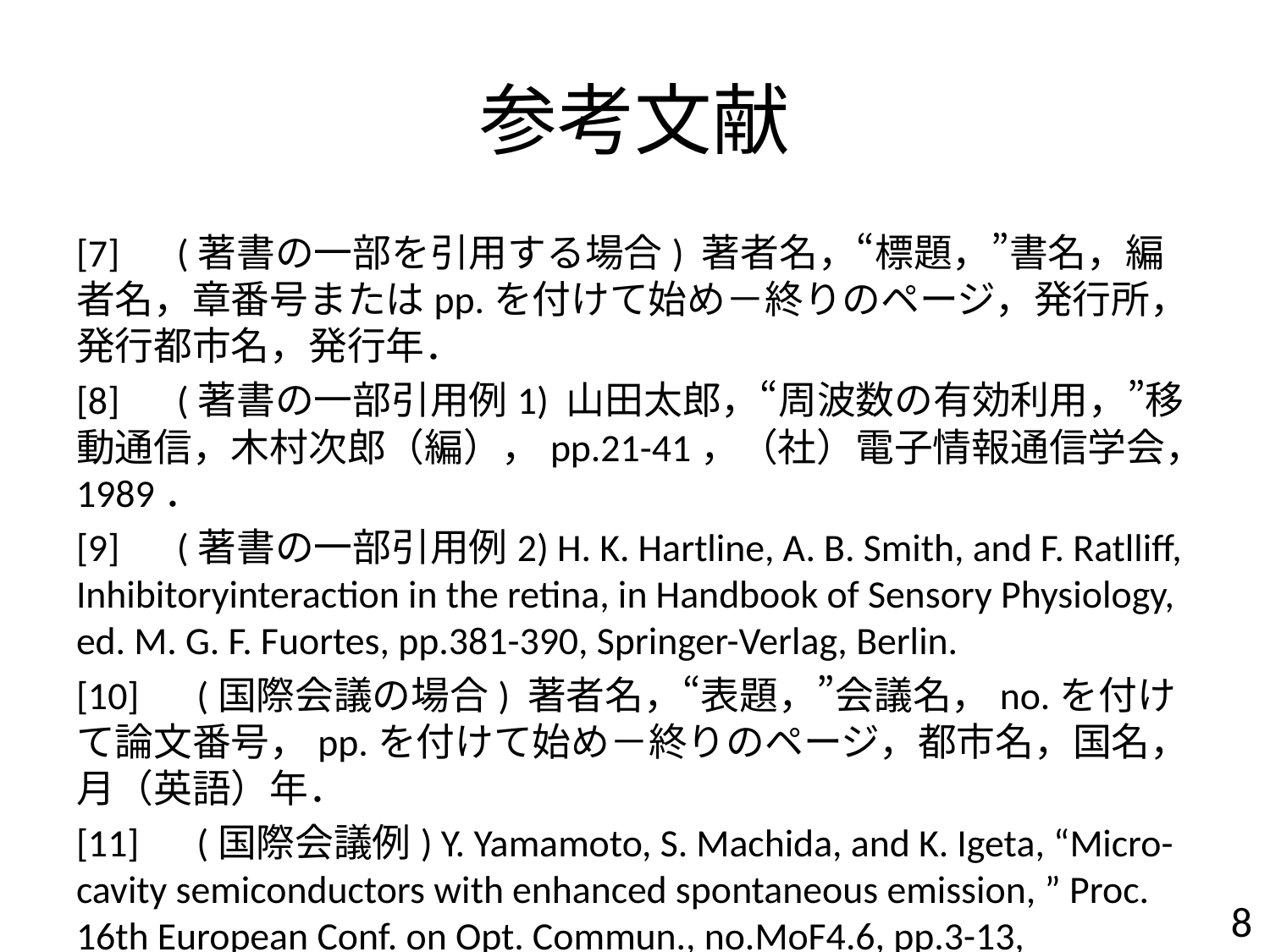

# 参考文献
[7]　(著書の一部を引用する場合) 著者名，“標題，”書名，編者名，章番号またはpp.を付けて始め－終りのページ，発行所，発行都市名，発行年．
[8]　(著書の一部引用例1) 山田太郎，“周波数の有効利用，”移動通信，木村次郎（編），pp.21-41，（社）電子情報通信学会，1989．
[9]　(著書の一部引用例2) H. K. Hartline, A. B. Smith, and F. Ratlliff,  Inhibitoryinteraction in the retina, in Handbook of Sensory Physiology, ed. M. G. F. Fuortes, pp.381-390, Springer-Verlag, Berlin.
[10]　(国際会議の場合) 著者名，“表題，”会議名，no.を付けて論文番号，pp.を付けて始め－終りのページ，都市名，国名，月（英語）年．
[11]　(国際会議例) Y. Yamamoto, S. Machida, and K. Igeta, “Micro-cavity semiconductors with enhanced spontaneous emission, ” Proc. 16th European Conf. on Opt. Commun., no.MoF4.6, pp.3-13, Amsterdam, The Netherlands, Sept.1990.
8